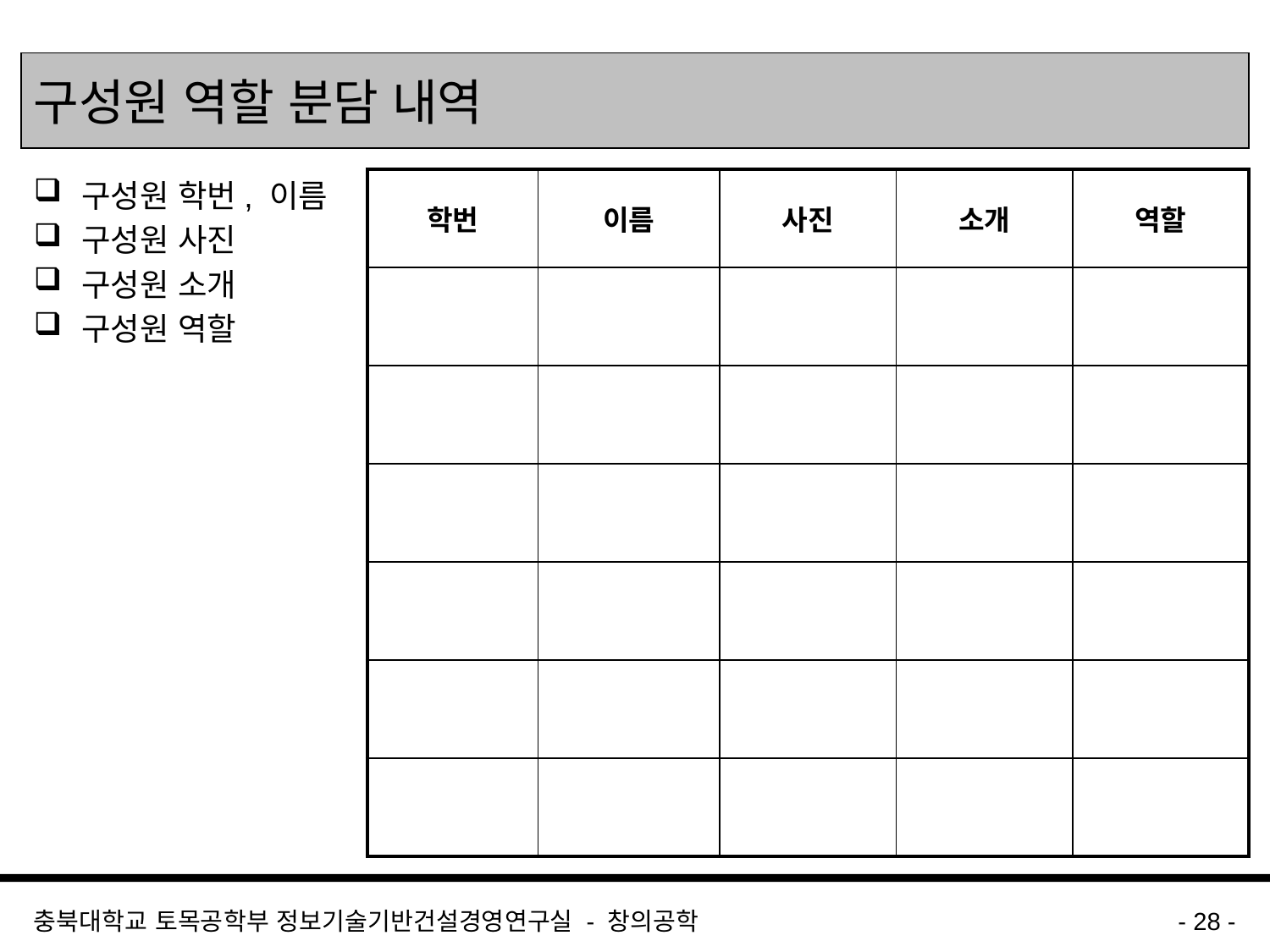

# 구성원 역할 분담 내역
구성원 학번, 이름
구성원 사진
구성원 소개
구성원 역할
| 학번 | 이름 | 사진 | 소개 | 역할 |
| --- | --- | --- | --- | --- |
|  |  |  |  |  |
|  |  |  |  |  |
|  |  |  |  |  |
|  |  |  |  |  |
|  |  |  |  |  |
|  |  |  |  |  |
충북대학교 토목공학부 정보기술기반건설경영연구실 - 창의공학
- 28 -